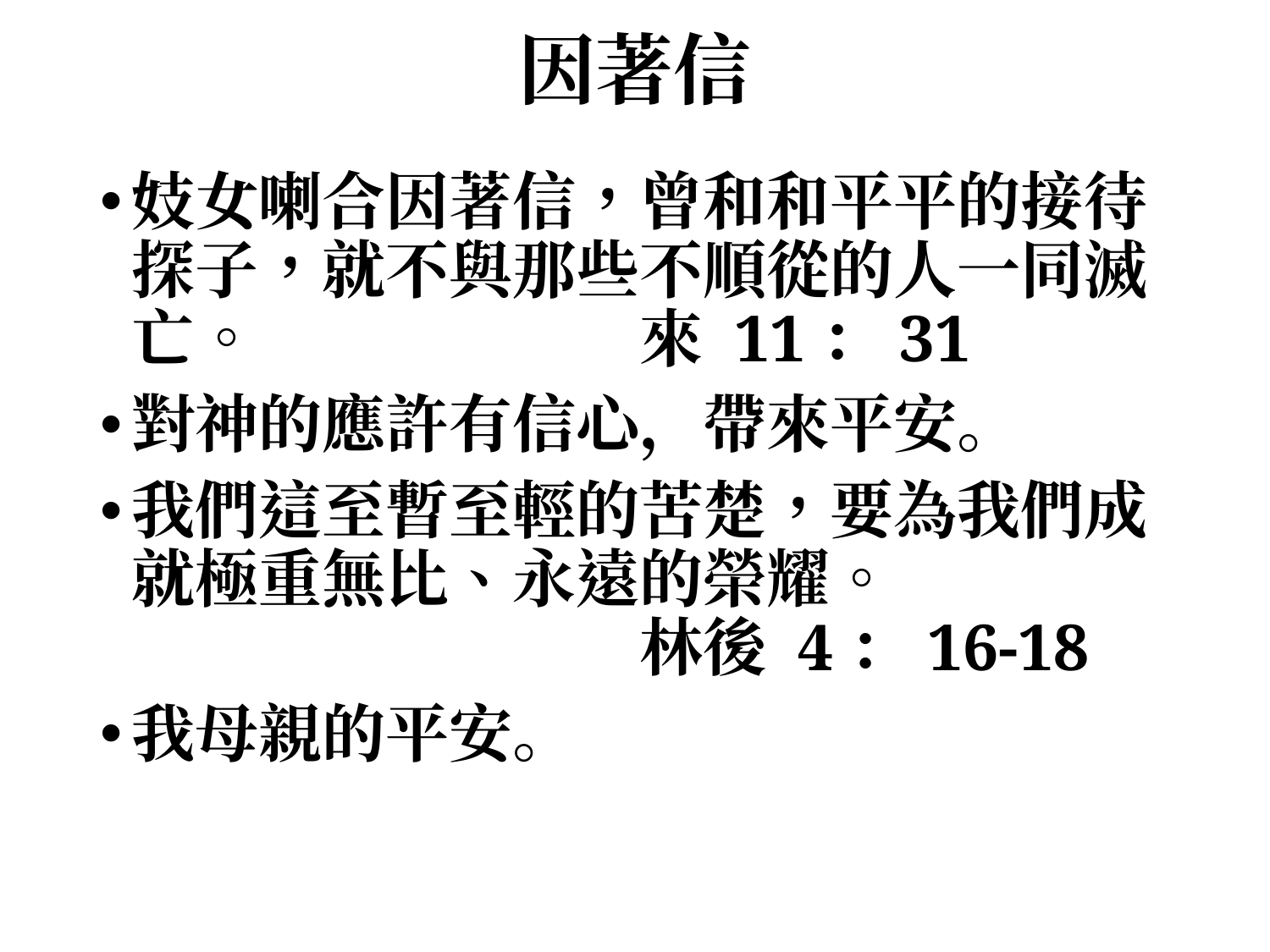

# 因著信
妓女喇合因著信，曾和和平平的接待探子，就不與那些不順從的人一同滅亡。 			來 11：31
對神的應許有信心，帶來平安。
我們這至暫至輕的苦楚，要為我們成就極重無比、永遠的榮耀。						林後 4：16-18
我母親的平安。